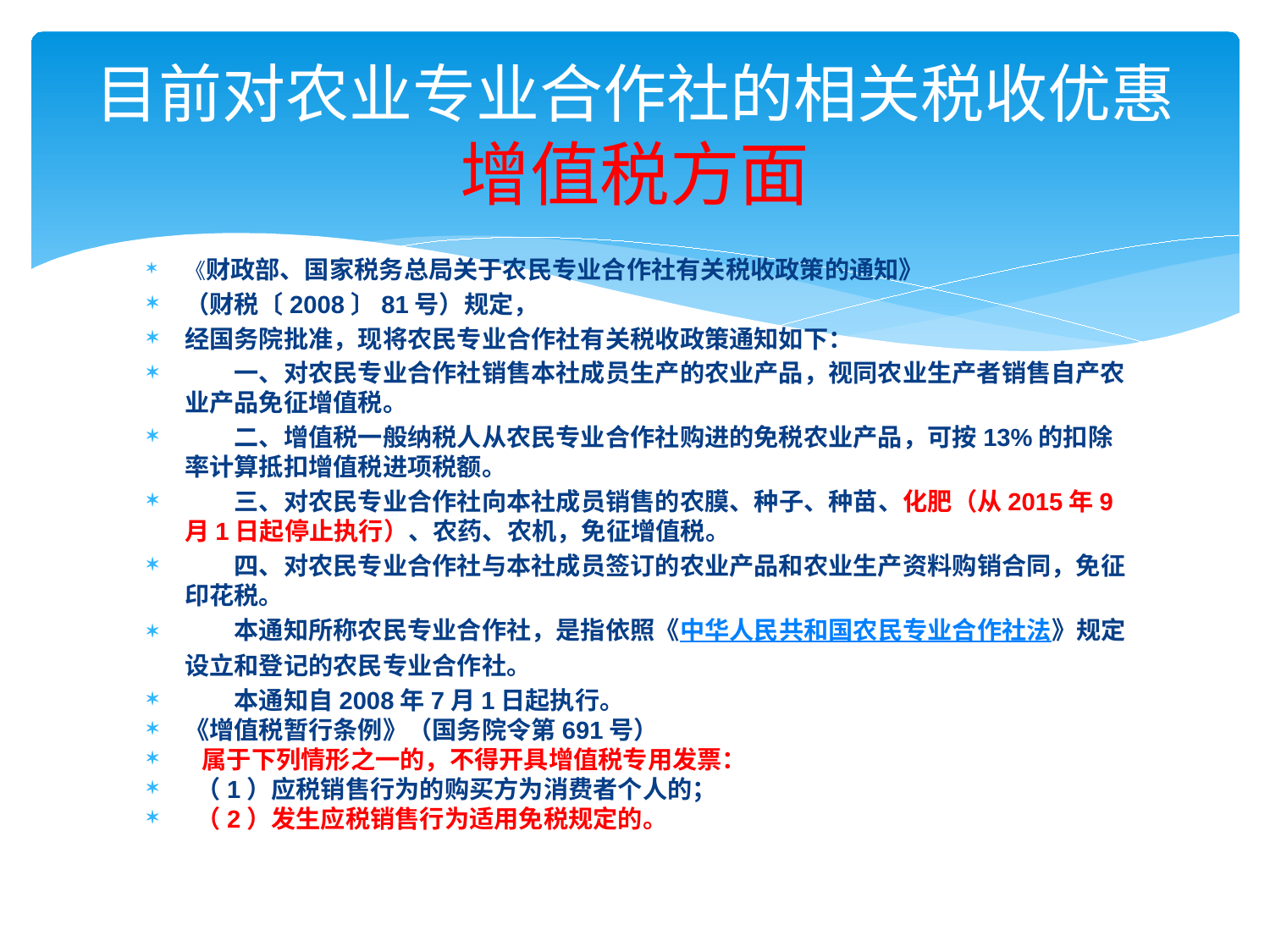

# 目前对农业专业合作社的相关税收优惠增值税方面
《财政部、国家税务总局关于农民专业合作社有关税收政策的通知》
（财税〔2008〕81号）规定，
经国务院批准，现将农民专业合作社有关税收政策通知如下：
　　一、对农民专业合作社销售本社成员生产的农业产品，视同农业生产者销售自产农业产品免征增值税。
　　二、增值税一般纳税人从农民专业合作社购进的免税农业产品，可按13%的扣除率计算抵扣增值税进项税额。
　　三、对农民专业合作社向本社成员销售的农膜、种子、种苗、化肥（从2015年9月1日起停止执行）、农药、农机，免征增值税。
　　四、对农民专业合作社与本社成员签订的农业产品和农业生产资料购销合同，免征印花税。
　　本通知所称农民专业合作社，是指依照《中华人民共和国农民专业合作社法》规定设立和登记的农民专业合作社。
　　本通知自2008年7月1日起执行。
《增值税暂行条例》（国务院令第691号）
  属于下列情形之一的，不得开具增值税专用发票：
 （1）应税销售行为的购买方为消费者个人的；
 （2）发生应税销售行为适用免税规定的。